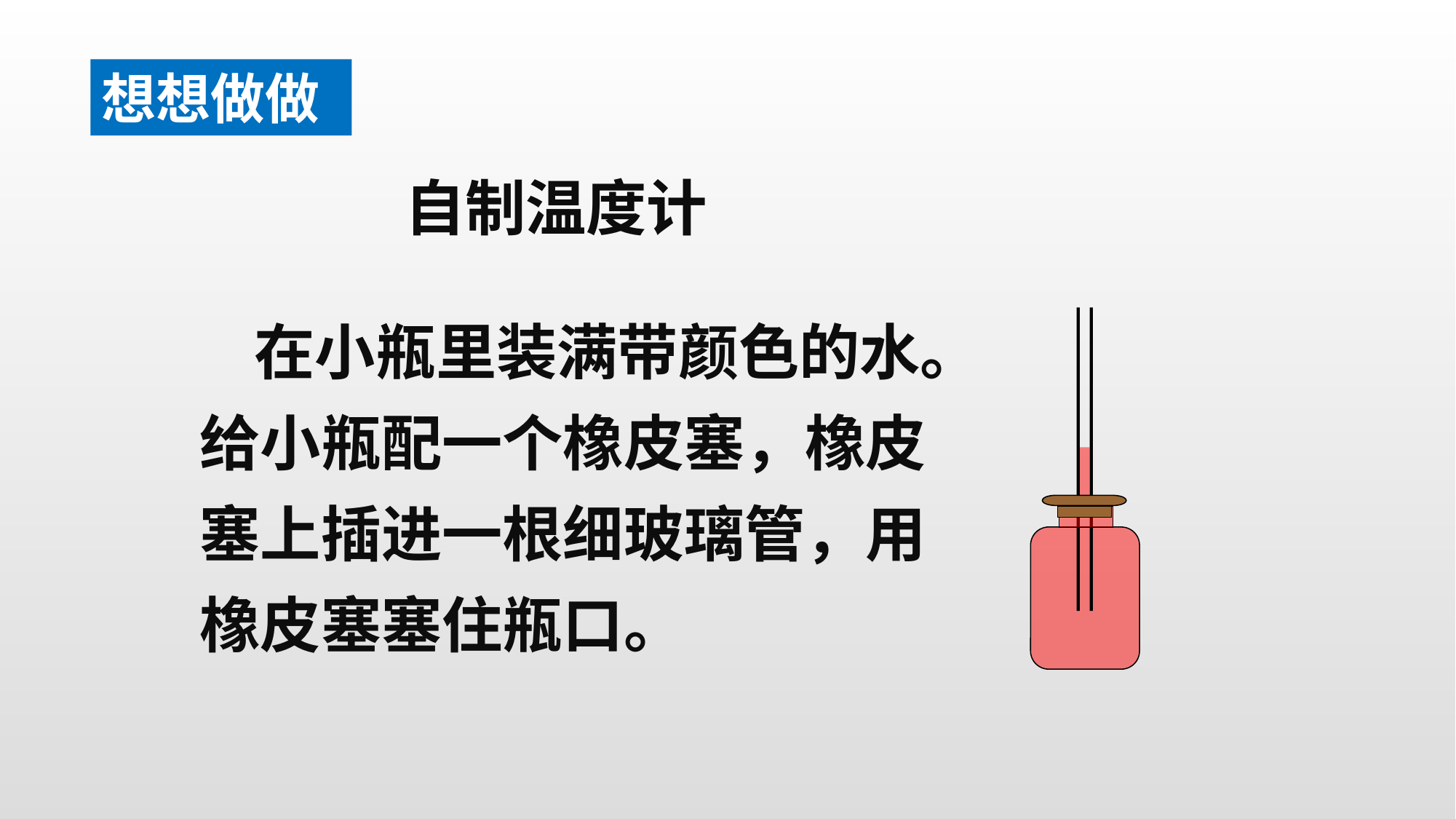

想想做做
自制温度计
在小瓶里装满带颜色的水。给小瓶配一个橡皮塞，橡皮塞上插进一根细玻璃管，用橡皮塞塞住瓶口。